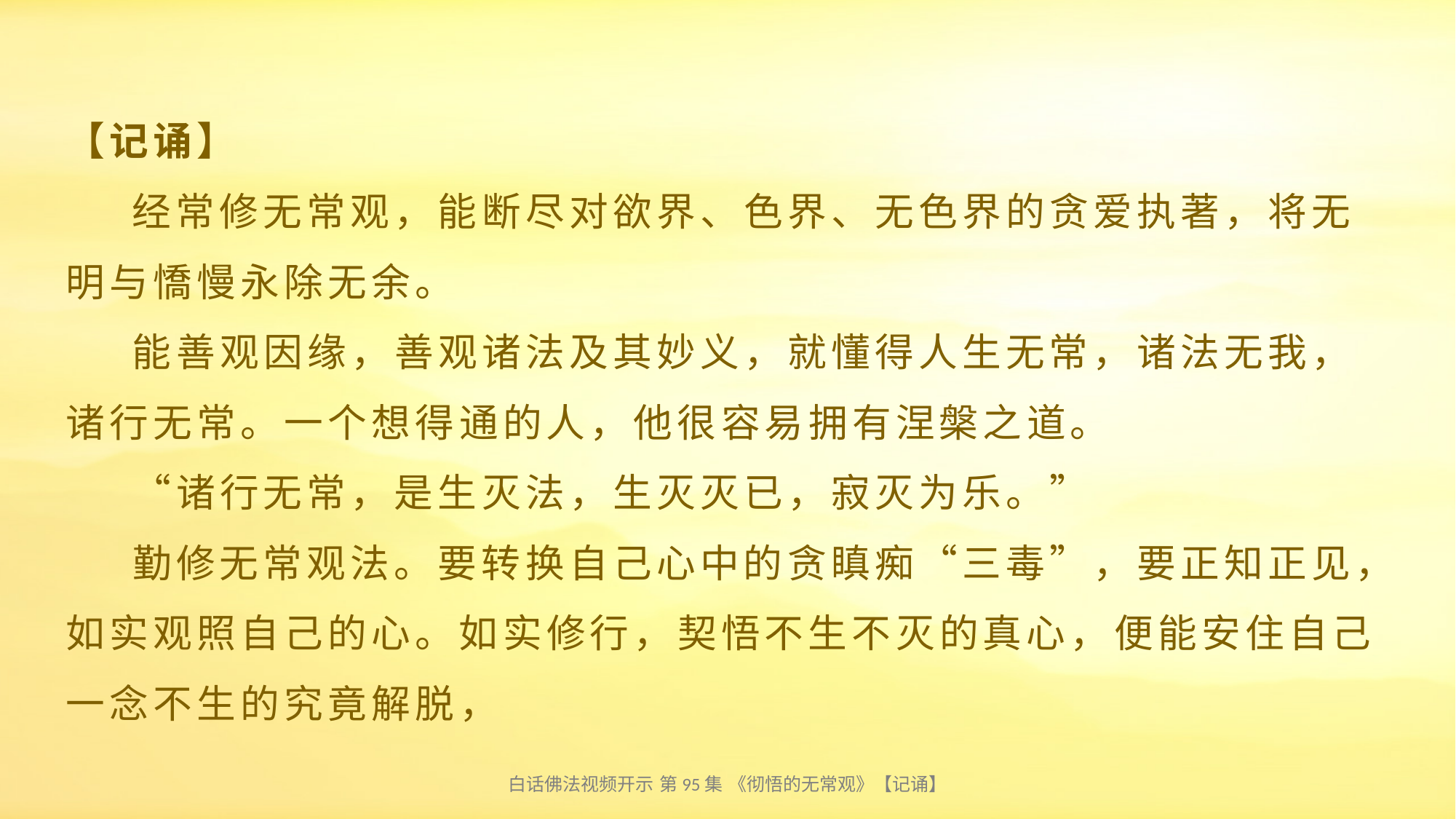

# 【记诵】 经常修无常观，能断尽对欲界、色界、无色界的贪爱执著，将无明与憍慢永除无余。 能善观因缘，善观诸法及其妙义，就懂得人生无常，诸法无我，诸行无常。一个想得通的人，他很容易拥有涅槃之道。 “诸行无常，是生灭法，生灭灭已，寂灭为乐。” 勤修无常观法。要转换自己心中的贪瞋痴“三毒”，要正知正见，如实观照自己的心。如实修行，契悟不生不灭的真心，便能安住自己一念不生的究竟解脱，
白话佛法视频开示 第95集 《彻悟的无常观》【记诵】